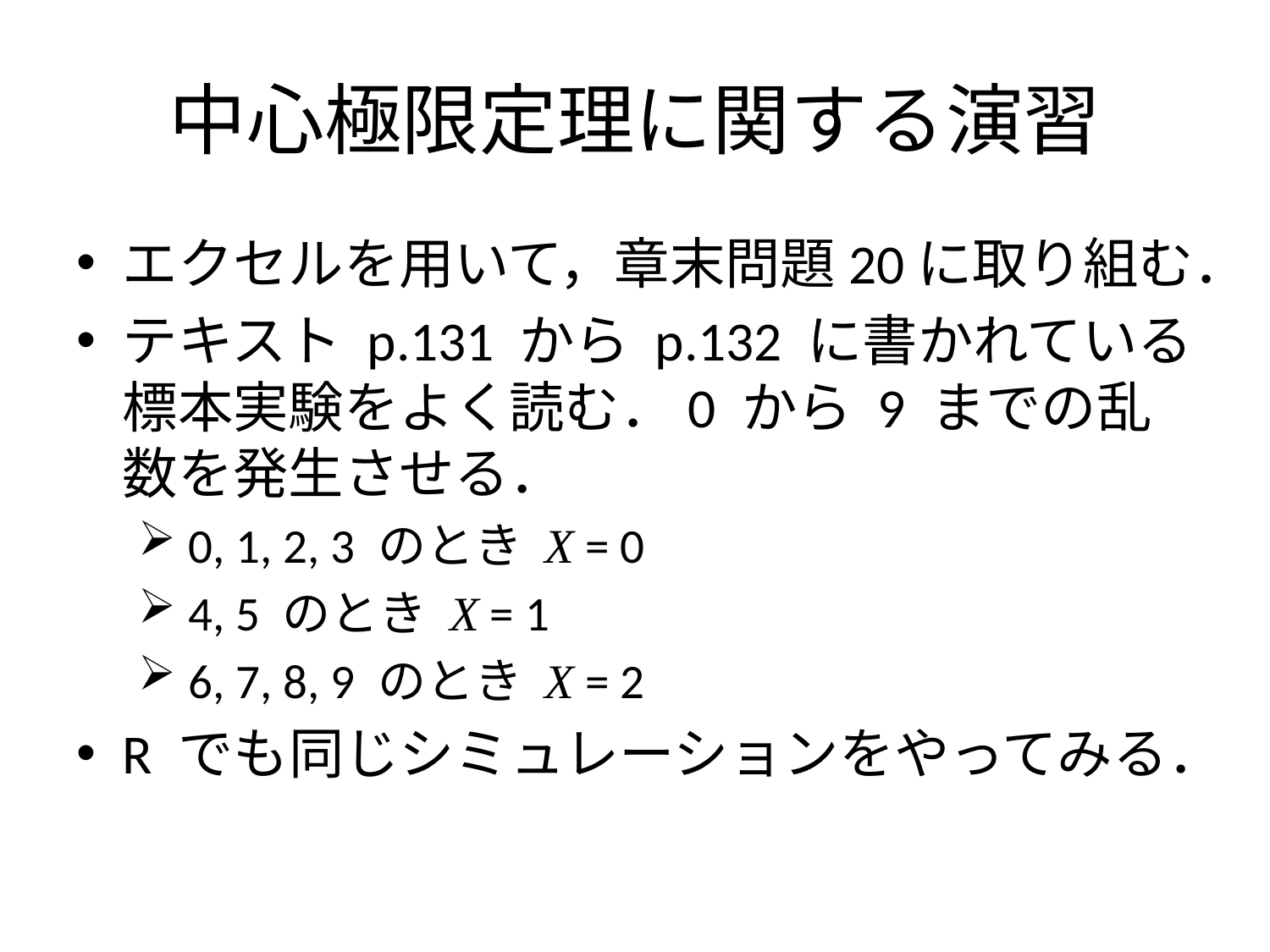

# 中心極限定理に関する演習
エクセルを用いて，章末問題20に取り組む．
テキスト p.131 から p.132 に書かれている標本実験をよく読む．0 から 9 までの乱数を発生させる．
 0, 1, 2, 3 のとき X = 0
 4, 5 のとき X = 1
 6, 7, 8, 9 のとき X = 2
R でも同じシミュレーションをやってみる．